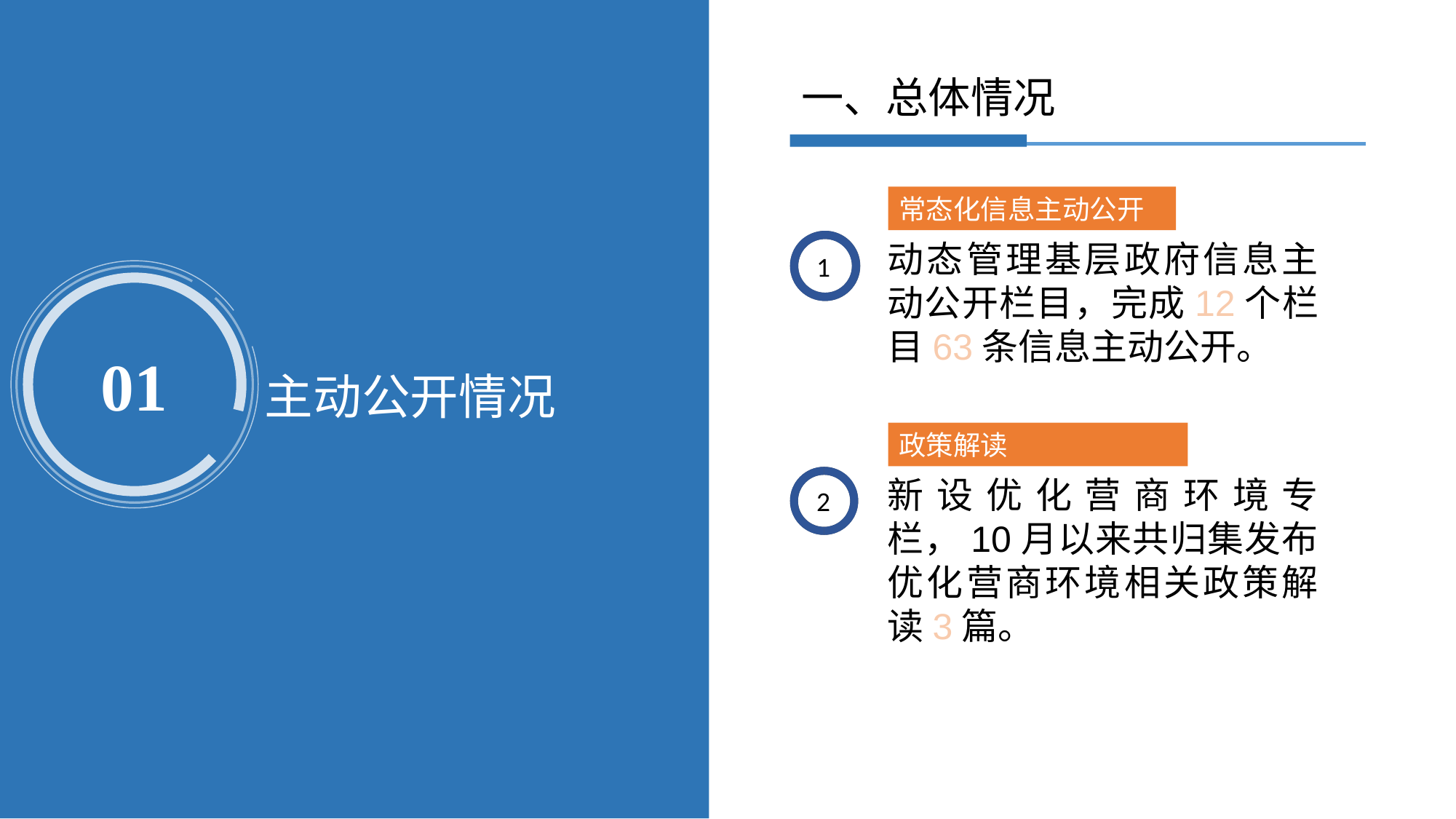

一、总体情况

常态化信息主动公开

动态管理基层政府信息主动公开栏目，完成12个栏目63条信息主动公开。
1

01
主动公开情况
政策解读

新设优化营商环境专栏，10月以来共归集发布优化营商环境相关政策解读3篇。
2